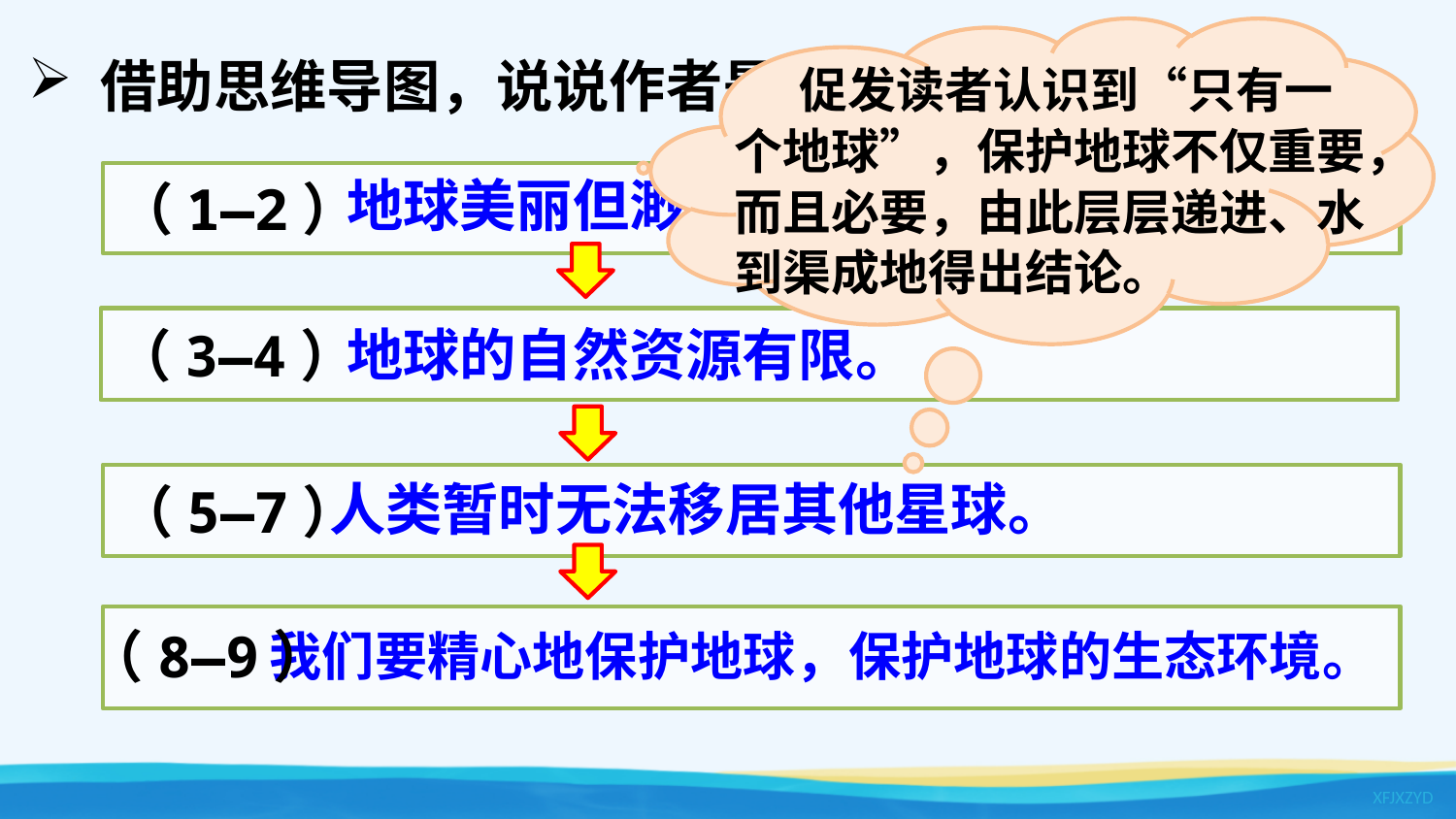

促发读者认识到“只有一个地球”，保护地球不仅重要，而且必要，由此层层递进、水到渠成地得出结论。

    激发人们对地球的热爱与保护的情感。
借助思维导图，说说作者是怎样一步步得出结论的。
地球美丽但渺小。
（1—2）
仅在淘宝销售
小凤教学
仅在淘宝店铺销售：https://shop488691149.taobao.com
https://shop488691149.taobao.com
小凤教学资源店
微信：XFJXZYD
小凤教学
小凤教学
小凤教学
小凤教学资源店
小凤教学资源店
小凤教学资源店
微信：XFJXZYD
小凤教学

https://shop488691149.taobao.com
微信：XFJXZYD
小凤教学资源店
微信：XFJXZYD
微信：XFJXZYD
小凤教学
微信：XFJXZYD
小凤教学资源店
小凤教学
https://shop488691149.taobao.com
https://shop488691149.taobao.com
https://shop488691149.taobao.com
小凤教学资源店
盗用小凤课件可耻
小凤教学资源店
（3—4）
https://shop488691149.taobao.com
小凤教学资源店
小凤教学
地球的自然资源有限。
https://shop488691149.taobao.com
小凤教学资源店
微信：XFJXZYD
https://shop488691149.taobao.com
小凤制作
小凤教学
小凤教学资源店
https://shop488691149.taobao.com
小凤教学
https://shop488691149.taobao.com
https://shop488691149.taobao.com
小凤教学资源店
鄙视盗用小凤课件

小凤教学资源店
https://shop488691149.taobao.com
微信：XFJXZYD
小凤教学
小凤教学
https://shop488691149.taobao.com
小凤教学资源店
小凤教学资源店
唯一店铺
（5—7）
小凤教学资源店
https://shop488691149.taobao.com
人类暂时无法移居其他星球。
小凤教学
微信：XFJXZYD
鄙视盗用小凤课件
https://shop488691149.taobao.com
盗用小凤课件可耻
微信：XFJXZYD
小凤教学
小凤教学
https://shop488691149.taobao.com
小凤教学
淘宝店铺https://shop488691149.taobao.com
小凤教学
微信：XFJXZYD
小凤教学资源店
https://shop488691149.taobao.com

微信：XFJXZYD
小凤教学
小凤教学资源店
小凤教学
https://shop488691149.taobao.com
淘宝店铺：小凤教学资源店
小凤教学资源店

   我们要精心地保护地球，保护地球的生态环境。
微信：XFJXZYD
微信：XFJXZYD
（8—9）
小凤教学资源店
盗用小凤课件可耻
鄙视盗用小凤课件
小凤教学资源店
小凤教学资源店
小凤教学资源店
小凤教学资源店
小凤教学资源店
微信：XFJXZYD
小凤教学资源店
小凤教学
小凤教学
小凤教学
盗用小凤课件可耻
淘宝店铺：https://shop488691149.taobao.com
淘宝唯一店铺：https://shop488691149.taobao.com